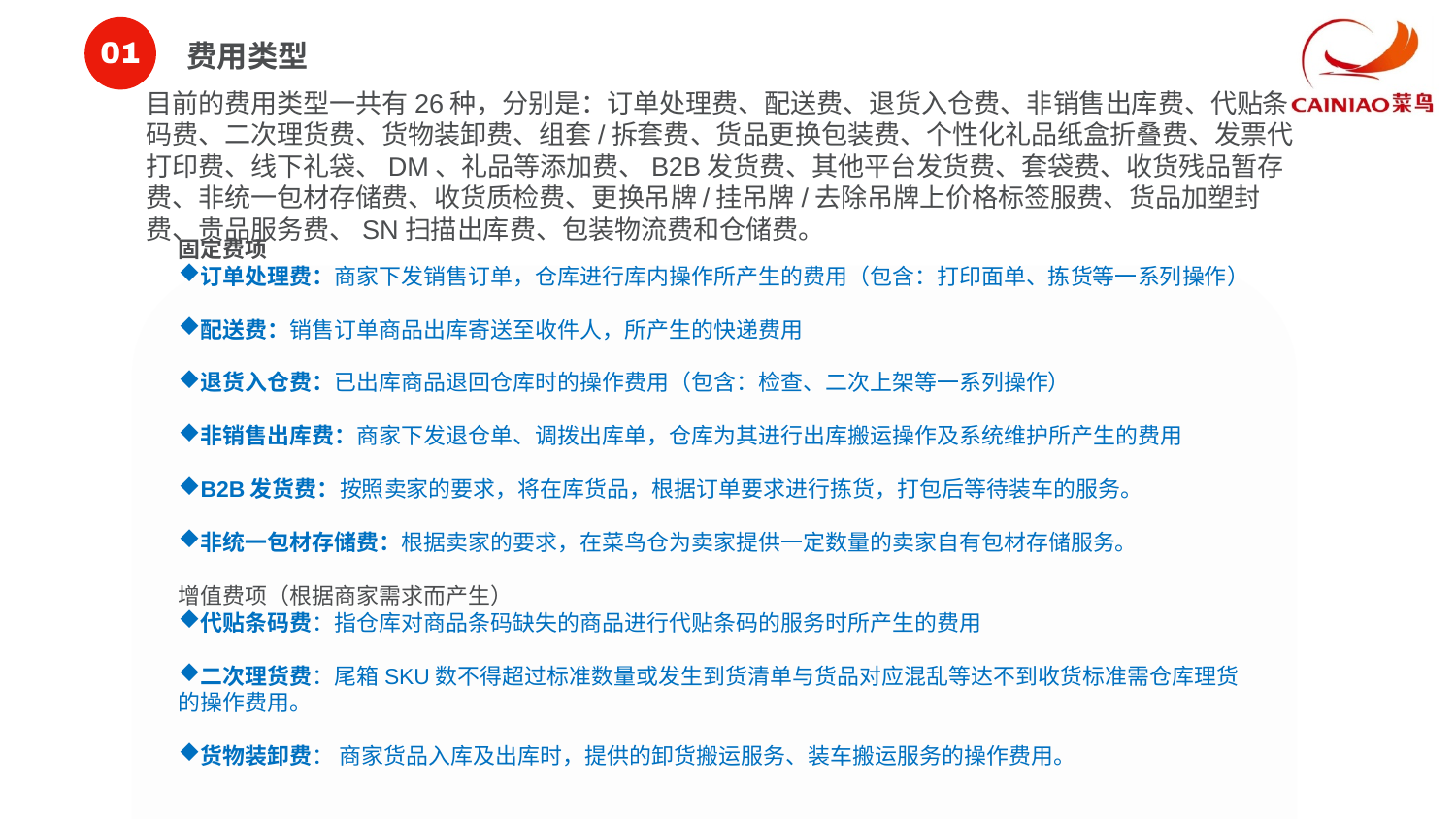

01
费用类型
目前的费用类型一共有26种，分别是：订单处理费、配送费、退货入仓费、非销售出库费、代贴条码费、二次理货费、货物装卸费、组套/拆套费、货品更换包装费、个性化礼品纸盒折叠费、发票代打印费、线下礼袋、DM、礼品等添加费、B2B发货费、其他平台发货费、套袋费、收货残品暂存费、非统一包材存储费、收货质检费、更换吊牌/挂吊牌/去除吊牌上价格标签服费、货品加塑封费、贵品服务费、SN扫描出库费、包装物流费和仓储费。

固定费项
订单处理费：商家下发销售订单，仓库进行库内操作所产生的费用（包含：打印面单、拣货等一系列操作）

配送费：销售订单商品出库寄送至收件人，所产生的快递费用

退货入仓费：已出库商品退回仓库时的操作费用（包含：检查、二次上架等一系列操作）

非销售出库费：商家下发退仓单、调拨出库单，仓库为其进行出库搬运操作及系统维护所产生的费用

B2B发货费：按照卖家的要求，将在库货品，根据订单要求进行拣货，打包后等待装车的服务。

非统一包材存储费：根据卖家的要求，在菜鸟仓为卖家提供一定数量的卖家自有包材存储服务。

增值费项（根据商家需求而产生）
代贴条码费：指仓库对商品条码缺失的商品进行代贴条码的服务时所产生的费用

二次理货费：尾箱SKU数不得超过标准数量或发生到货清单与货品对应混乱等达不到收货标准需仓库理货的操作费用。

货物装卸费： 商家货品入库及出库时，提供的卸货搬运服务、装车搬运服务的操作费用。